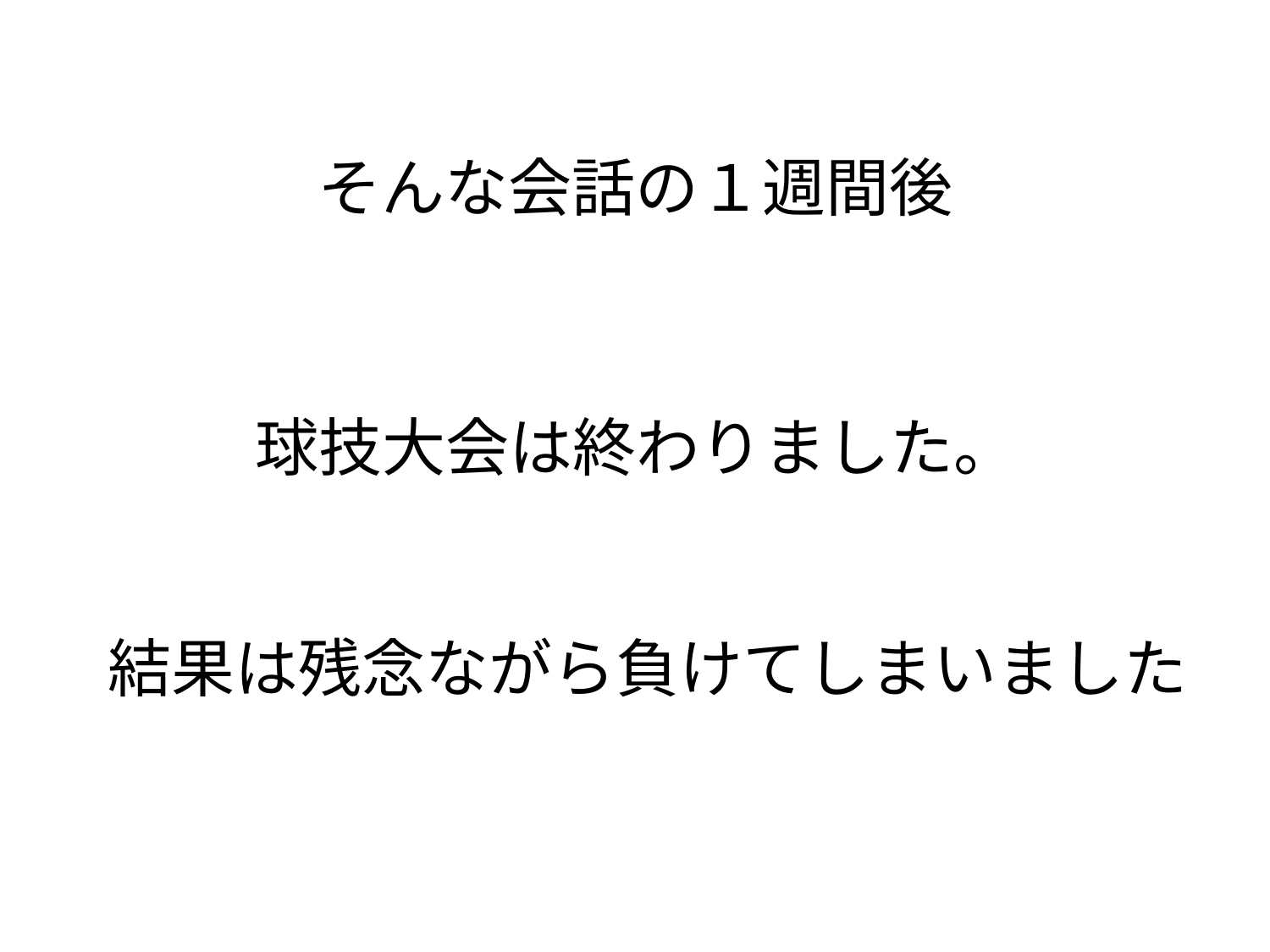

# そんな会話の１週間後
球技大会は終わりました。
結果は残念ながら負けてしまいました